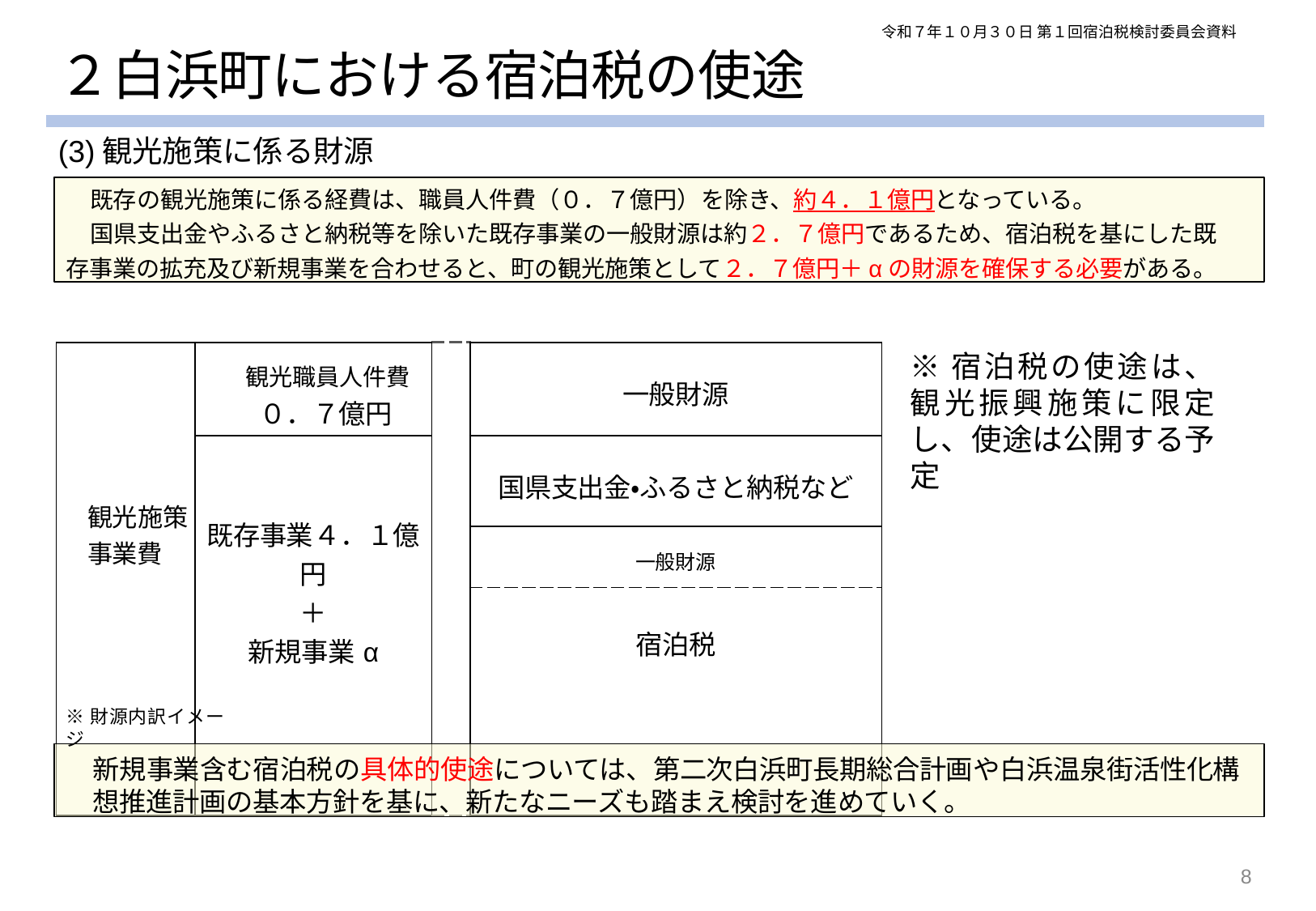

令和７年１０月３０日 第１回宿泊税検討委員会資料
# ２白浜町における宿泊税の使途
(3)観光施策に係る財源
既存の観光施策に係る経費は、職員人件費（０．７億円）を除き、約４．１億円となっている。
国県支出金やふるさと納税等を除いた既存事業の一般財源は約２．７億円であるため、宿泊税を基にした既
存事業の拡充及び新規事業を合わせると、町の観光施策として２．７億円＋αの財源を確保する必要がある。
| 観光施策事業費 | 観光職員人件費 ０．７億円 |  | 一般財源 |
| --- | --- | --- | --- |
|  | 既存事業４．１億円 ＋ 新規事業α |  | 国県支出金・ふるさと納税など |
|  |  |  | 一般財源 |
|  |  |  | 宿泊税 |
※宿泊税の使途は、観光振興施策に限定し、使途は公開する予定
※財源内訳イメージ
新規事業含む宿泊税の具体的使途については、第二次白浜町長期総合計画や白浜温泉街活性化構想推進計画の基本方針を基に、新たなニーズも踏まえ検討を進めていく。
8